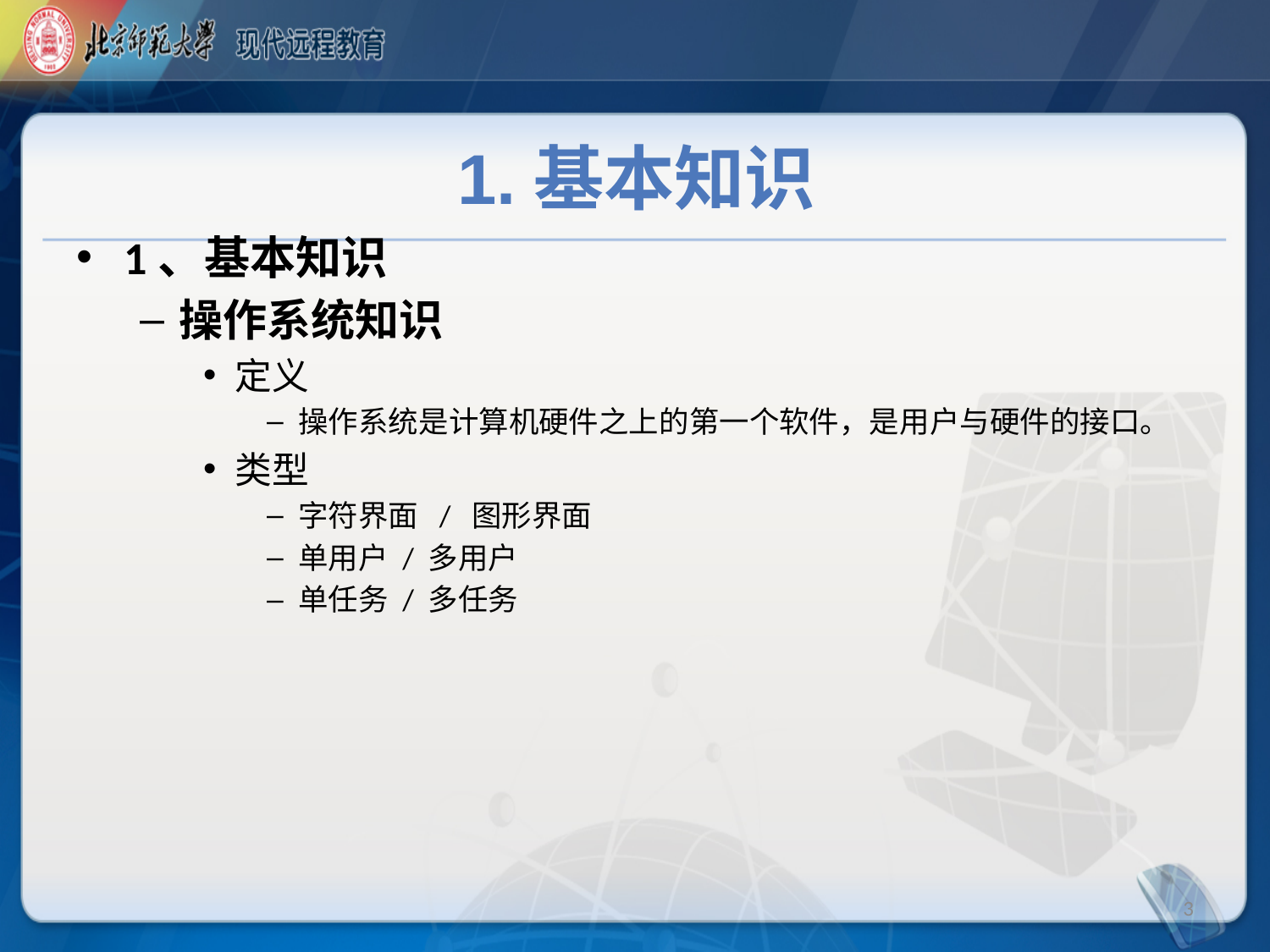

# 1.基本知识
1、基本知识
操作系统知识
定义
操作系统是计算机硬件之上的第一个软件，是用户与硬件的接口。
类型
字符界面  /  图形界面
单用户 / 多用户
单任务 / 多任务
3